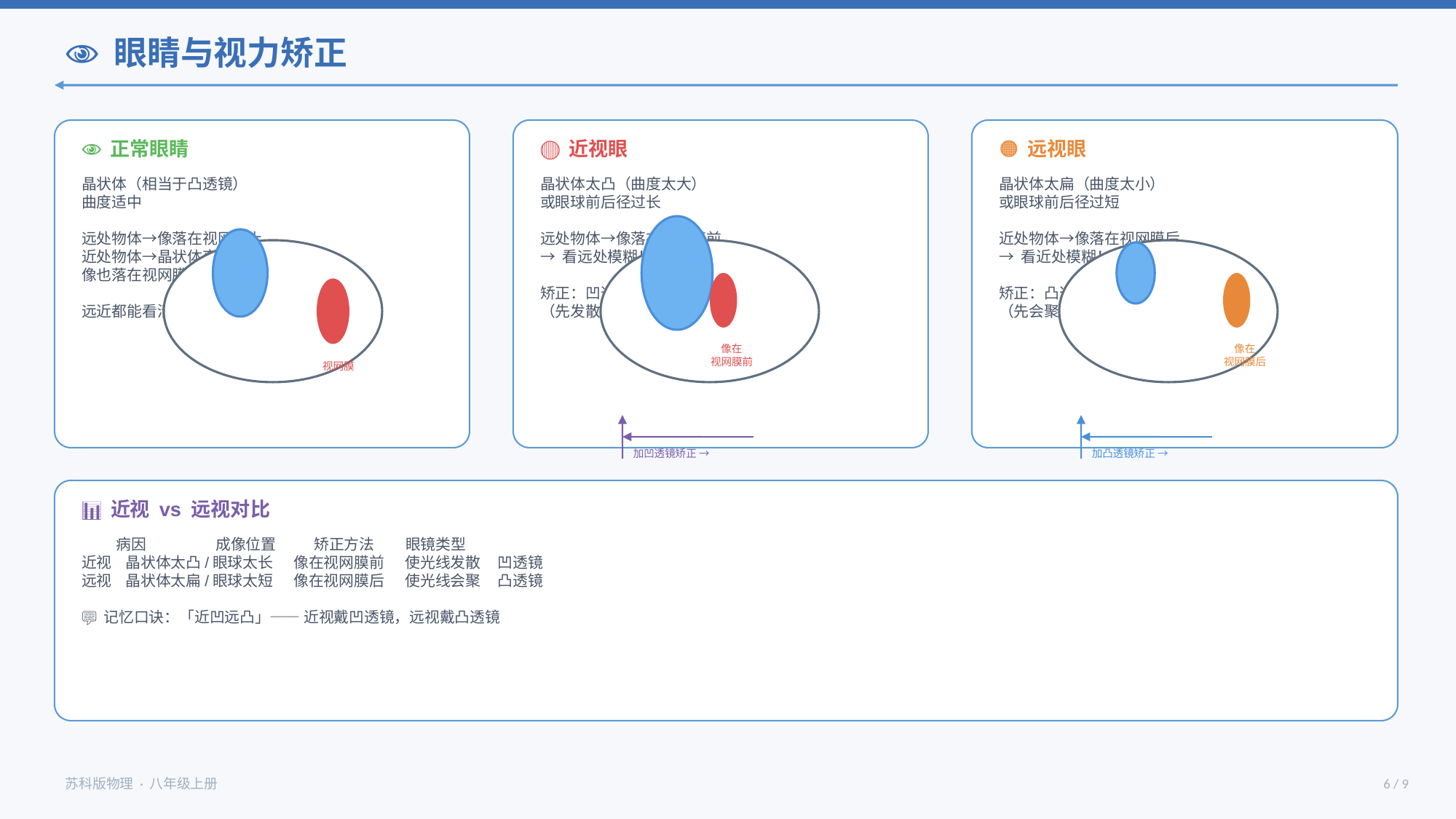

👁️ 眼睛与视力矫正

👁️ 正常眼睛
🔴 近视眼
🟠 远视眼
晶状体（相当于凸透镜）
曲度适中

远处物体→像落在视网膜上
近处物体→晶状体变凸→
像也落在视网膜上

远近都能看清！
晶状体太凸（曲度太大）
或眼球前后径过长

远处物体→像落在视网膜前
→ 看远处模糊！

矫正：凹透镜
（先发散再会聚到视网膜）
晶状体太扁（曲度太小）
或眼球前后径过短

近处物体→像落在视网膜后
→ 看近处模糊！

矫正：凸透镜
（先会聚再成像到视网膜）

像在
视网膜前
像在
视网膜后
视网膜

加凹透镜矫正 →
加凸透镜矫正 →

📊 近视 vs 远视对比
         病因                    成像位置           矫正方法         眼镜类型
近视    晶状体太凸/眼球太长      像在视网膜前      使光线发散     凹透镜
远视    晶状体太扁/眼球太短      像在视网膜后      使光线会聚     凸透镜

💬 记忆口诀：「近凹远凸」—— 近视戴凹透镜，远视戴凸透镜
苏科版物理 · 八年级上册
6 / 9